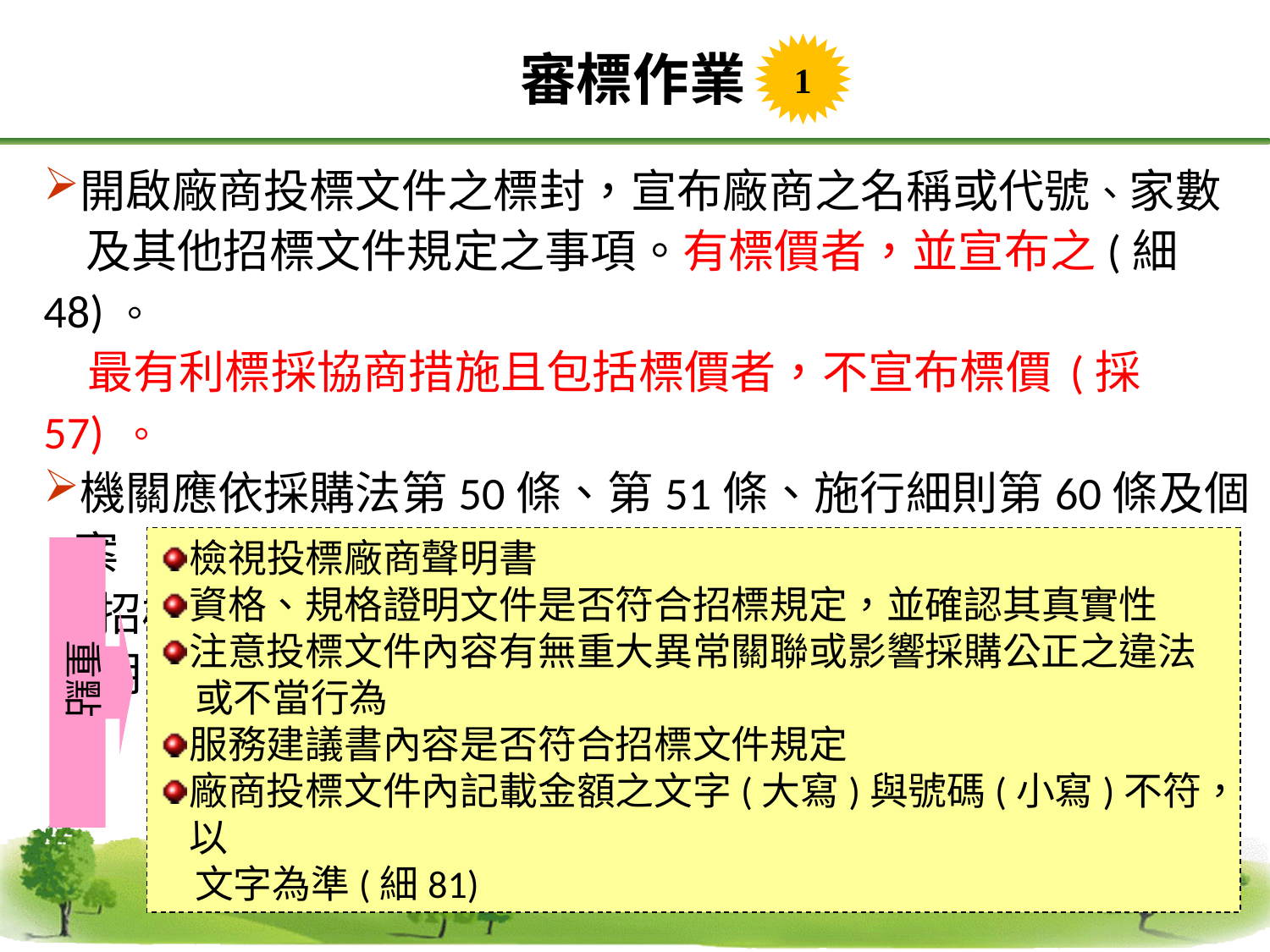

審標作業
1

開啟廠商投標文件之標封，宣布廠商之名稱或代號、家數
   及其他招標文件規定之事項。有標價者，並宣布之(細48)。
    最有利標採協商措施且包括標價者，不宣布標價 (採57) 。
機關應依採購法第50條、第51條、施行細則第60條及個案
    招標文件規定辦理審標，有疑義者，得通知廠商提出說
    明，明顯打字或書寫錯誤與標價無關，得允許更正。
檢視投標廠商聲明書
資格、規格證明文件是否符合招標規定，並確認其真實性
注意投標文件內容有無重大異常關聯或影響採購公正之違法
   或不當行為
服務建議書內容是否符合招標文件規定
廠商投標文件內記載金額之文字(大寫)與號碼(小寫)不符，以
   文字為準(細81)

重點